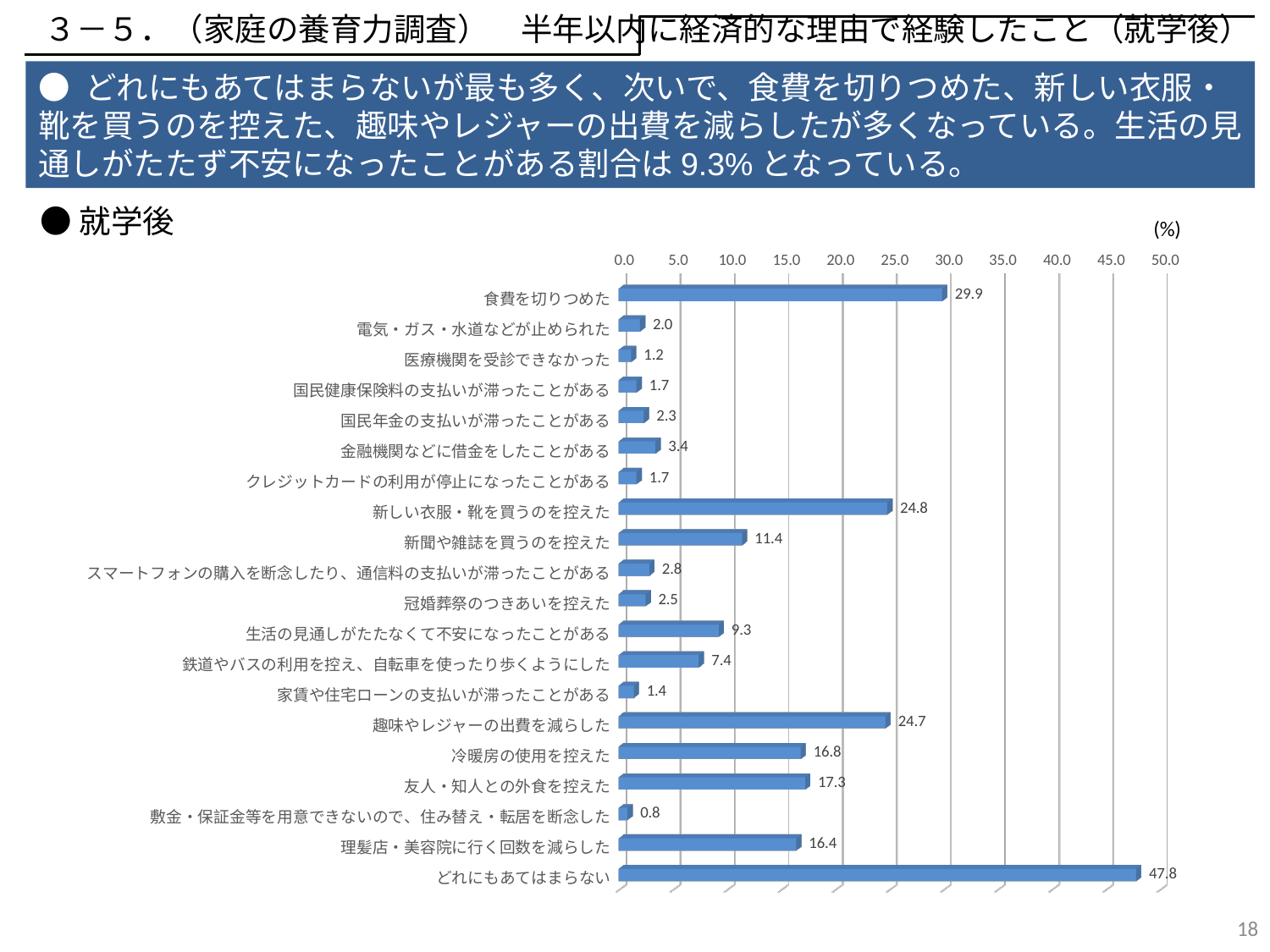

３－５．（家庭の養育力調査）　半年以内に経済的な理由で経験したこと（就学後）
● どれにもあてはまらないが最も多く、次いで、食費を切りつめた、新しい衣服・靴を買うのを控えた、趣味やレジャーの出費を減らしたが多くなっている。生活の見通しがたたず不安になったことがある割合は9.3%となっている。
●就学後
(%)

[unsupported chart]

18